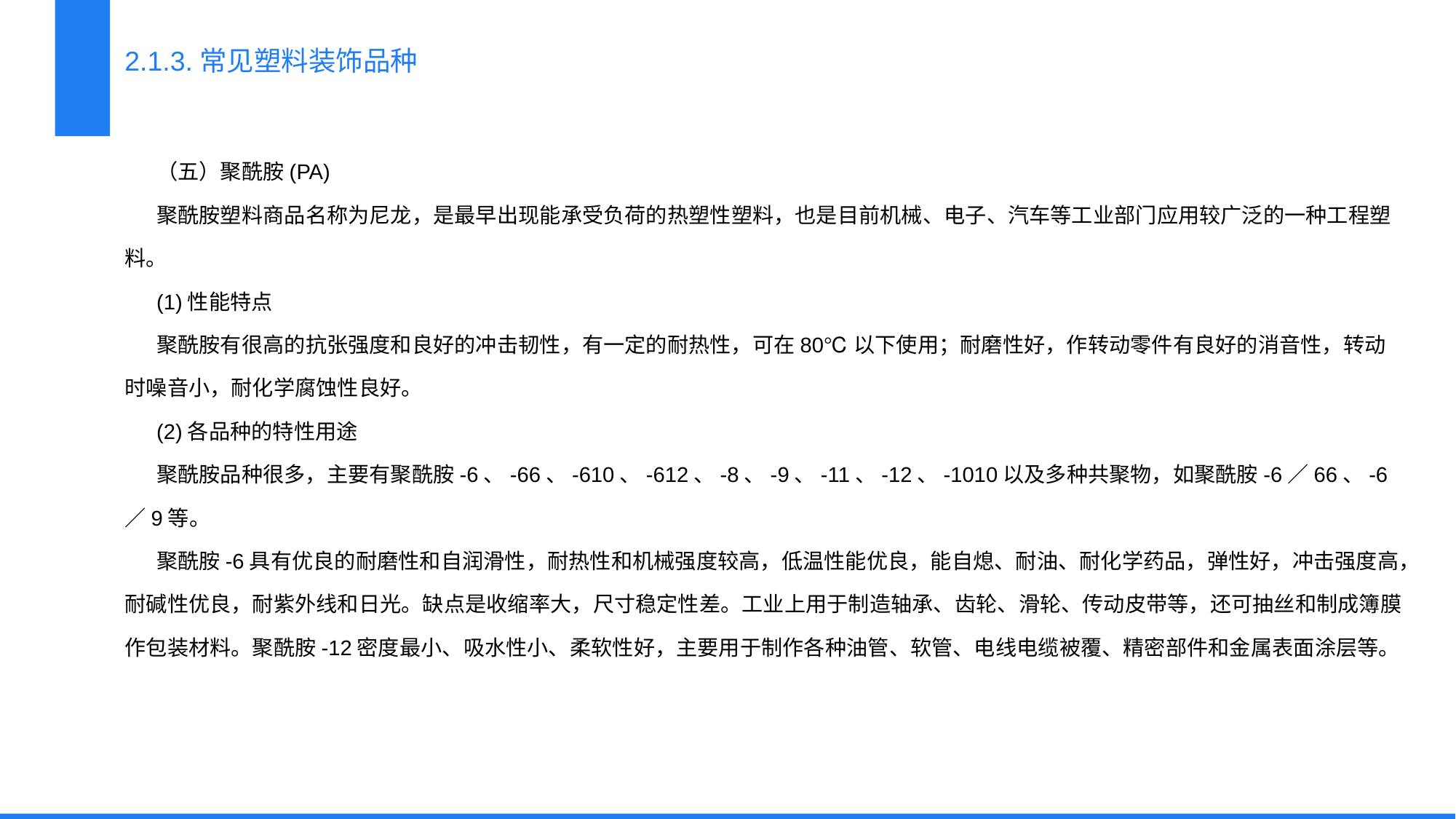

2.1.3.常见塑料装饰品种
（五）聚酰胺(PA)
聚酰胺塑料商品名称为尼龙，是最早出现能承受负荷的热塑性塑料，也是目前机械、电子、汽车等工业部门应用较广泛的一种工程塑料。
(1)性能特点
聚酰胺有很高的抗张强度和良好的冲击韧性，有一定的耐热性，可在80℃以下使用；耐磨性好，作转动零件有良好的消音性，转动时噪音小，耐化学腐蚀性良好。
(2)各品种的特性用途
聚酰胺品种很多，主要有聚酰胺-6、-66、-610、-612、-8、-9、-11、-12、-1010以及多种共聚物，如聚酰胺-6／66、-6／9等。
聚酰胺-6具有优良的耐磨性和自润滑性，耐热性和机械强度较高，低温性能优良，能自熄、耐油、耐化学药品，弹性好，冲击强度高，耐碱性优良，耐紫外线和日光。缺点是收缩率大，尺寸稳定性差。工业上用于制造轴承、齿轮、滑轮、传动皮带等，还可抽丝和制成簿膜作包装材料。聚酰胺-12密度最小、吸水性小、柔软性好，主要用于制作各种油管、软管、电线电缆被覆、精密部件和金属表面涂层等。